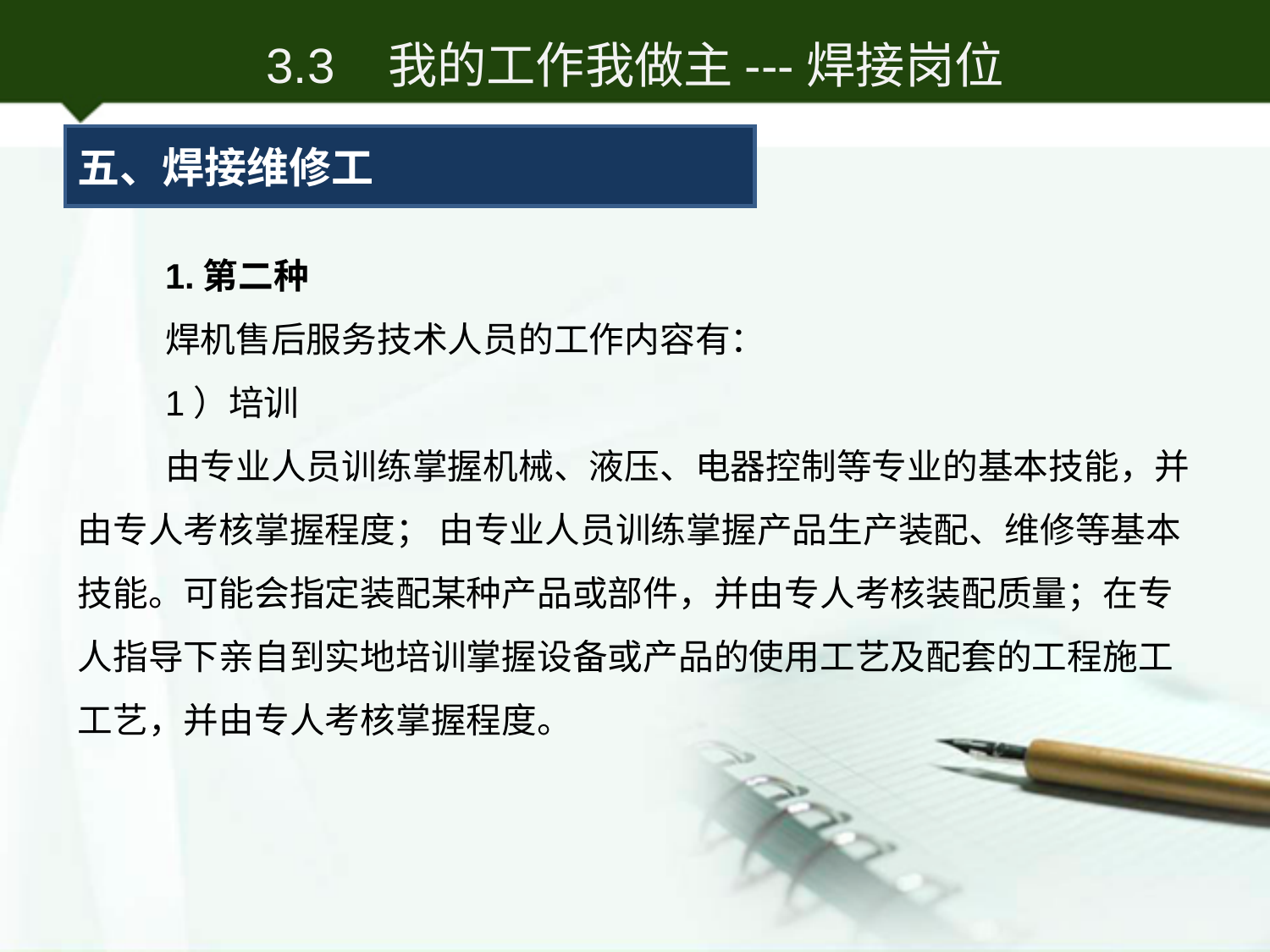

3.3   我的工作我做主---焊接岗位
五、焊接维修工
1.第二种
焊机售后服务技术人员的工作内容有：
1）培训
由专业人员训练掌握机械、液压、电器控制等专业的基本技能，并由专人考核掌握程度； 由专业人员训练掌握产品生产装配、维修等基本技能。可能会指定装配某种产品或部件，并由专人考核装配质量；在专人指导下亲自到实地培训掌握设备或产品的使用工艺及配套的工程施工工艺，并由专人考核掌握程度。